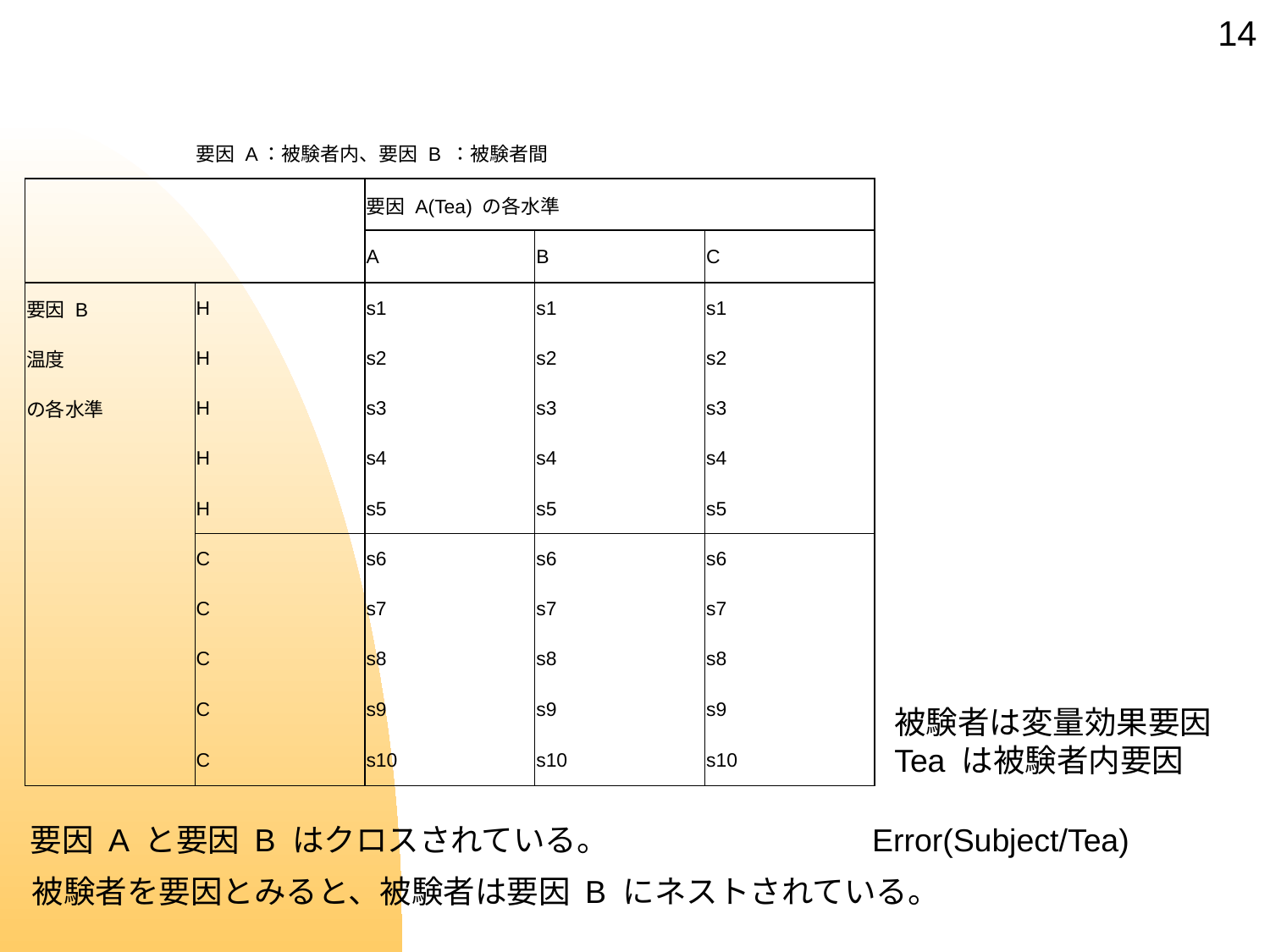

#
14
|  | 要因 A：被験者内、要因 B ：被験者間 |  |  |  |
| --- | --- | --- | --- | --- |
|  |  | 要因 A(Tea) の各水準 |  |  |
|  |  | A | B | C |
| 要因 B | H | s1 | s1 | s1 |
| 温度 | H | s2 | s2 | s2 |
| の各水準 | H | s3 | s3 | s3 |
|  | H | s4 | s4 | s4 |
|  | H | s5 | s5 | s5 |
|  | C | s6 | s6 | s6 |
|  | C | s7 | s7 | s7 |
|  | C | s8 | s8 | s8 |
|  | C | s9 | s9 | s9 |
|  | C | s10 | s10 | s10 |
被験者は変量効果要因
Tea は被験者内要因
要因 A と要因 B はクロスされている。
Error(Subject/Tea)
被験者を要因とみると、被験者は要因 B にネストされている。